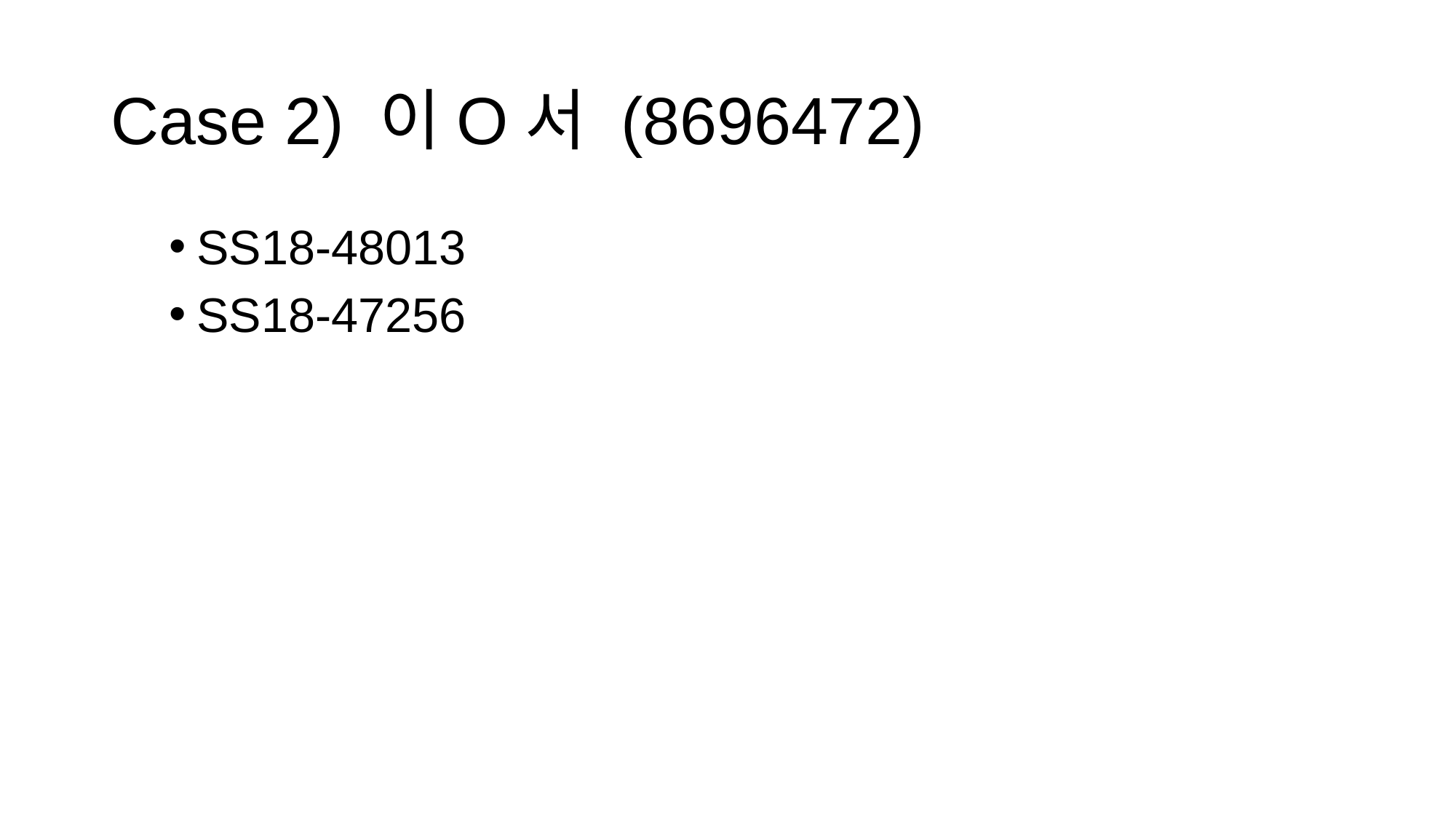

# Case 2) 이O서 (8696472)
SS18-48013
SS18-47256